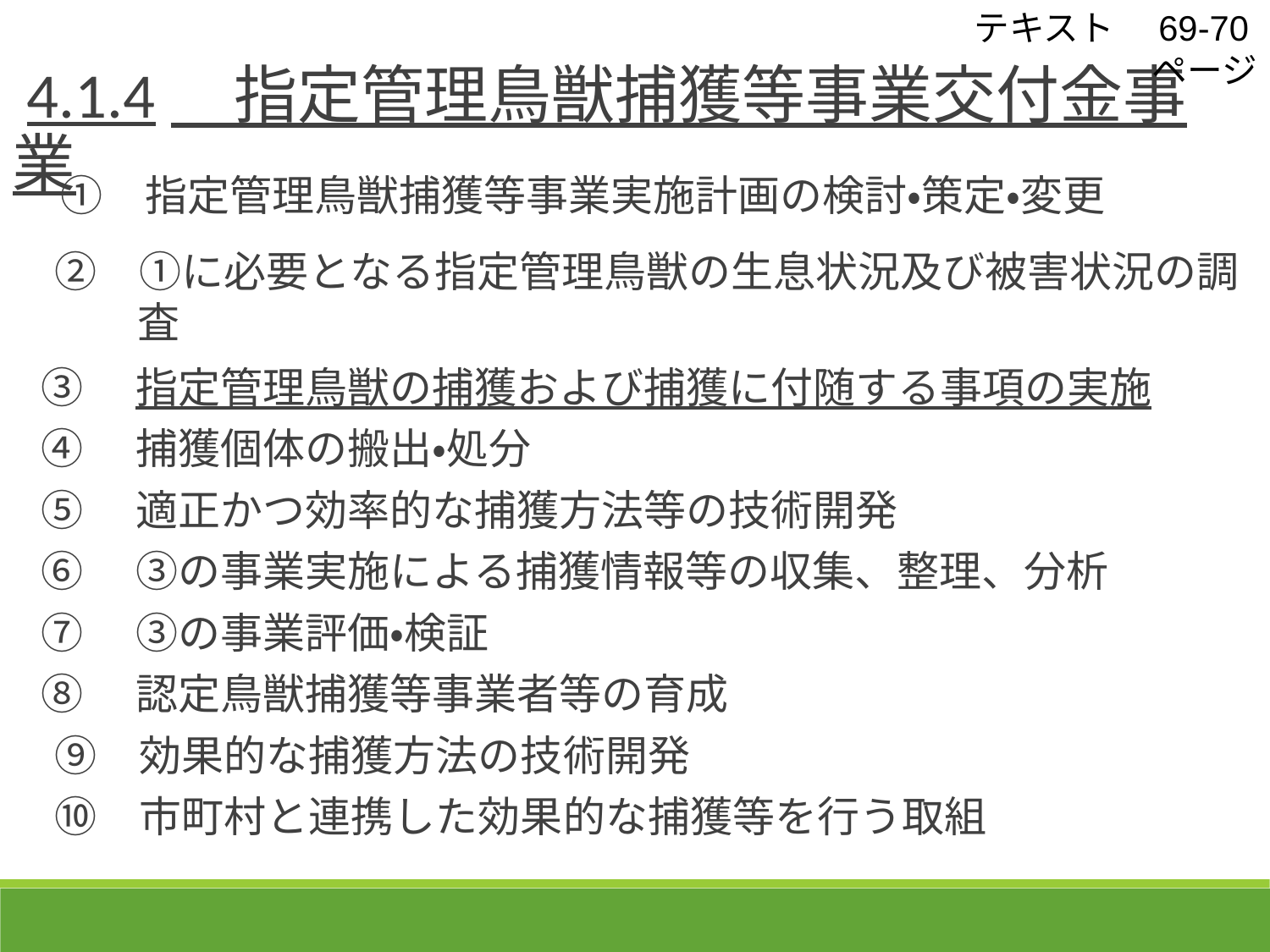

テキスト　69-70ページ
 4.1.4　指定管理鳥獣捕獲等事業交付金事業
　①　指定管理鳥獣捕獲等事業実施計画の検討・策定・変更
　②　①に必要となる指定管理鳥獣の生息状況及び被害状況の調査
   ③　指定管理鳥獣の捕獲および捕獲に付随する事項の実施
   ④　捕獲個体の搬出・処分
   ⑤　適正かつ効率的な捕獲方法等の技術開発
   ⑥　③の事業実施による捕獲情報等の収集、整理、分析
   ⑦　③の事業評価・検証
   ⑧　認定鳥獣捕獲等事業者等の育成
　⑨　効果的な捕獲方法の技術開発
　⑩　市町村と連携した効果的な捕獲等を行う取組